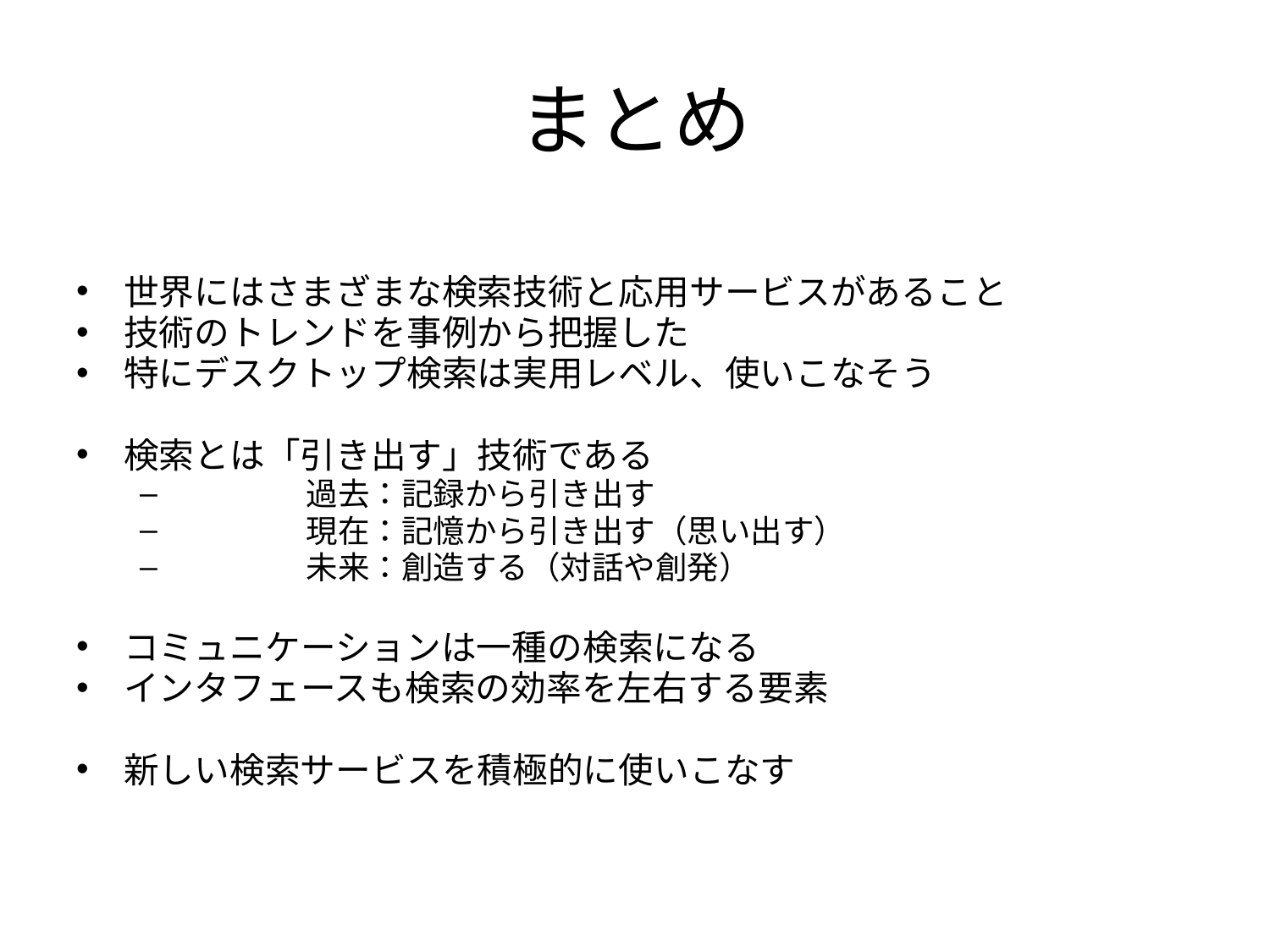

# まとめ

世界にはさまざまな検索技術と応用サービスがあること
技術のトレンドを事例から把握した
特にデスクトップ検索は実用レベル、使いこなそう

検索とは「引き出す」技術である
	過去：記録から引き出す
	現在：記憶から引き出す（思い出す）
	未来：創造する（対話や創発）

コミュニケーションは一種の検索になる
インタフェースも検索の効率を左右する要素

新しい検索サービスを積極的に使いこなす